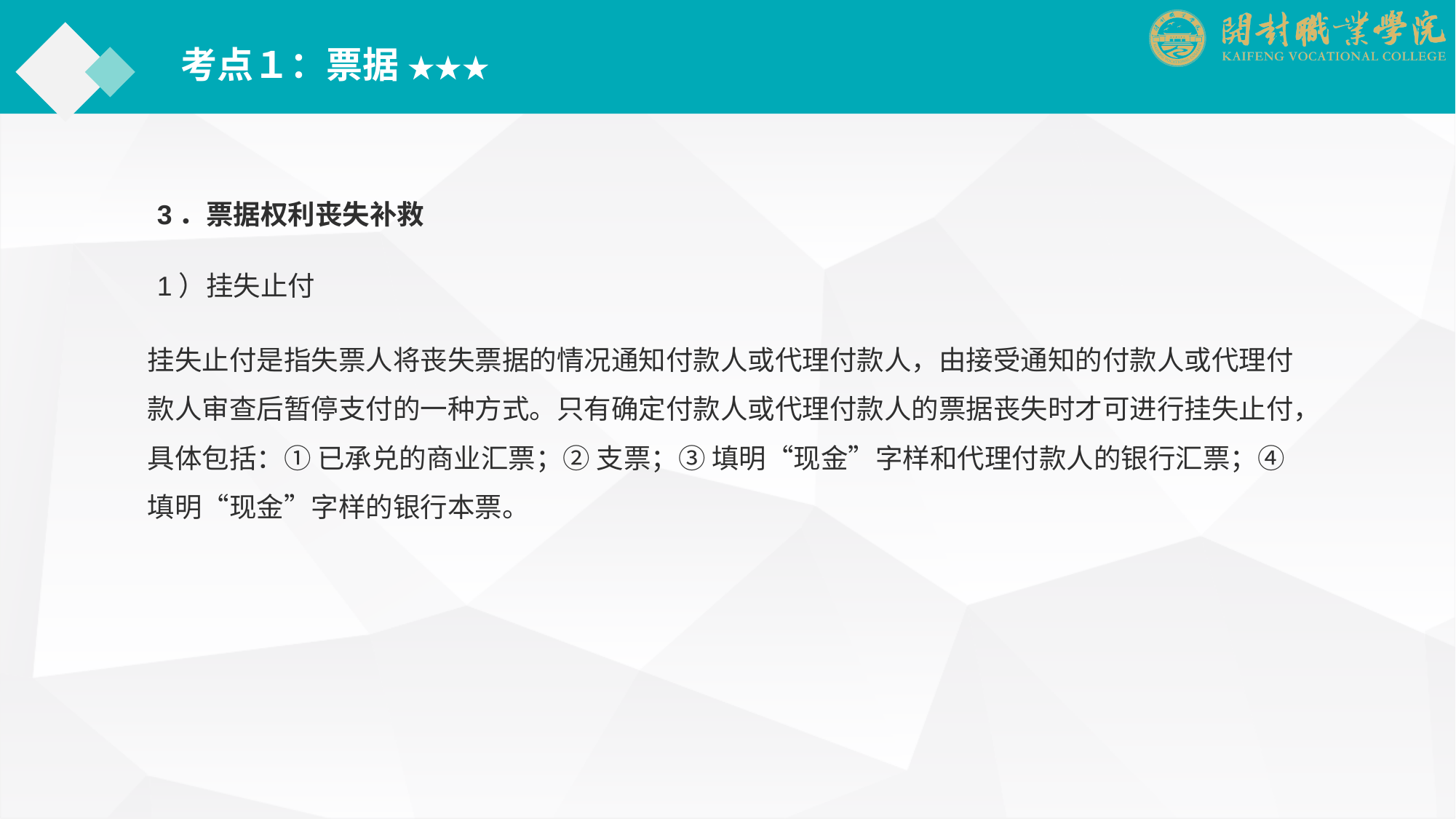

考点１：票据 ★★★
3．票据权利丧失补救
1）挂失止付
挂失止付是指失票人将丧失票据的情况通知付款人或代理付款人，由接受通知的付款人或代理付款人审查后暂停支付的一种方式。只有确定付款人或代理付款人的票据丧失时才可进行挂失止付，具体包括：① 已承兑的商业汇票；② 支票；③ 填明“现金”字样和代理付款人的银行汇票；④ 填明“现金”字样的银行本票。